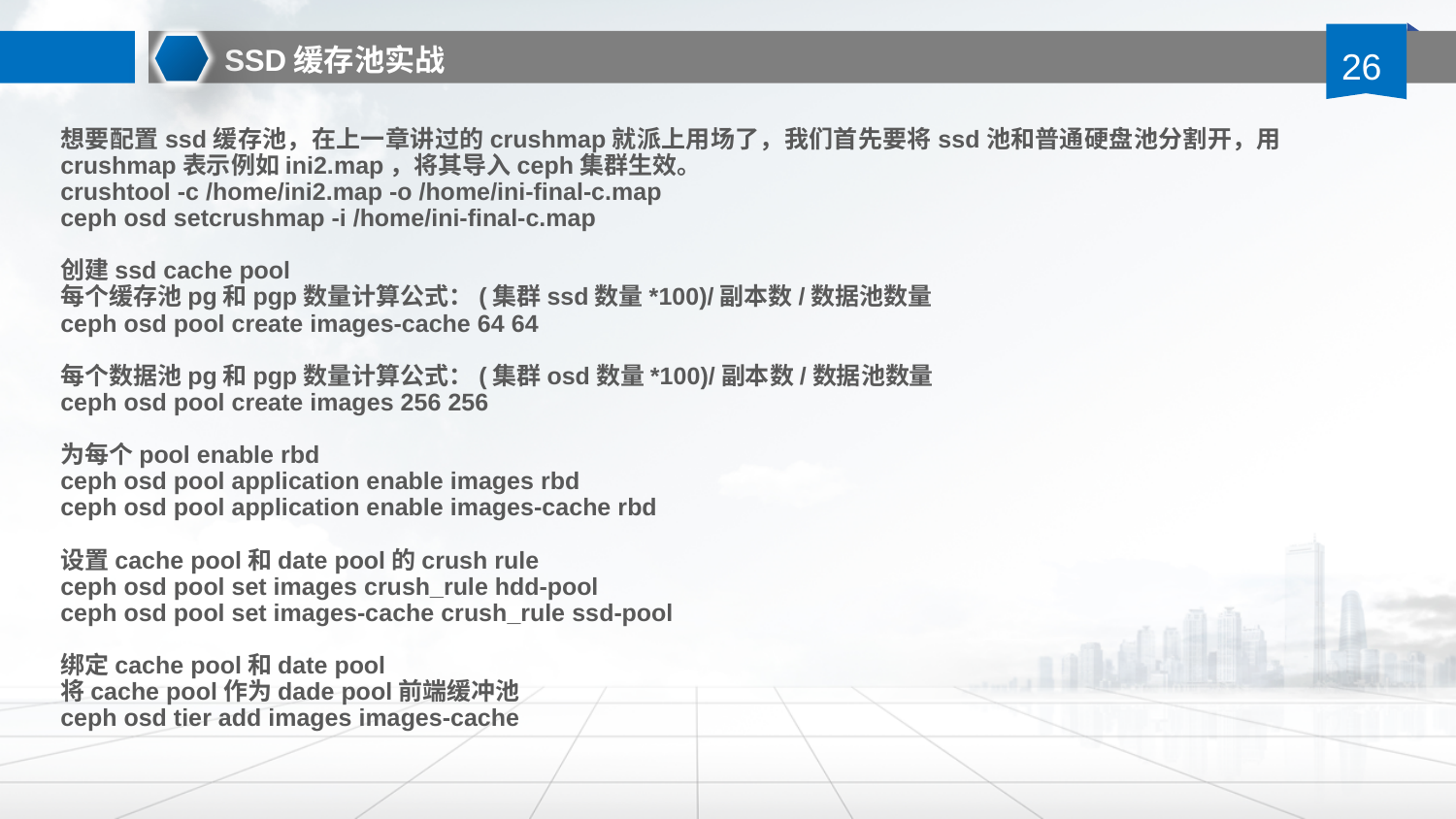

SSD缓存池实战
26

想要配置ssd缓存池，在上一章讲过的crushmap就派上用场了，我们首先要将ssd池和普通硬盘池分割开，用crushmap表示例如ini2.map，将其导入ceph集群生效。
crushtool -c /home/ini2.map -o /home/ini-final-c.map
ceph osd setcrushmap -i /home/ini-final-c.map

创建ssd cache pool
每个缓存池pg和pgp数量计算公式：(集群ssd数量*100)/副本数/数据池数量
ceph osd pool create images-cache 64 64

每个数据池pg和pgp数量计算公式：(集群osd数量*100)/副本数/数据池数量
ceph osd pool create images 256 256

为每个pool enable rbd
ceph osd pool application enable images rbd
ceph osd pool application enable images-cache rbd

设置cache pool和date pool的crush rule
ceph osd pool set images crush_rule hdd-pool
ceph osd pool set images-cache crush_rule ssd-pool

绑定cache pool和date pool
将cache pool作为dade pool前端缓冲池
ceph osd tier add images images-cache